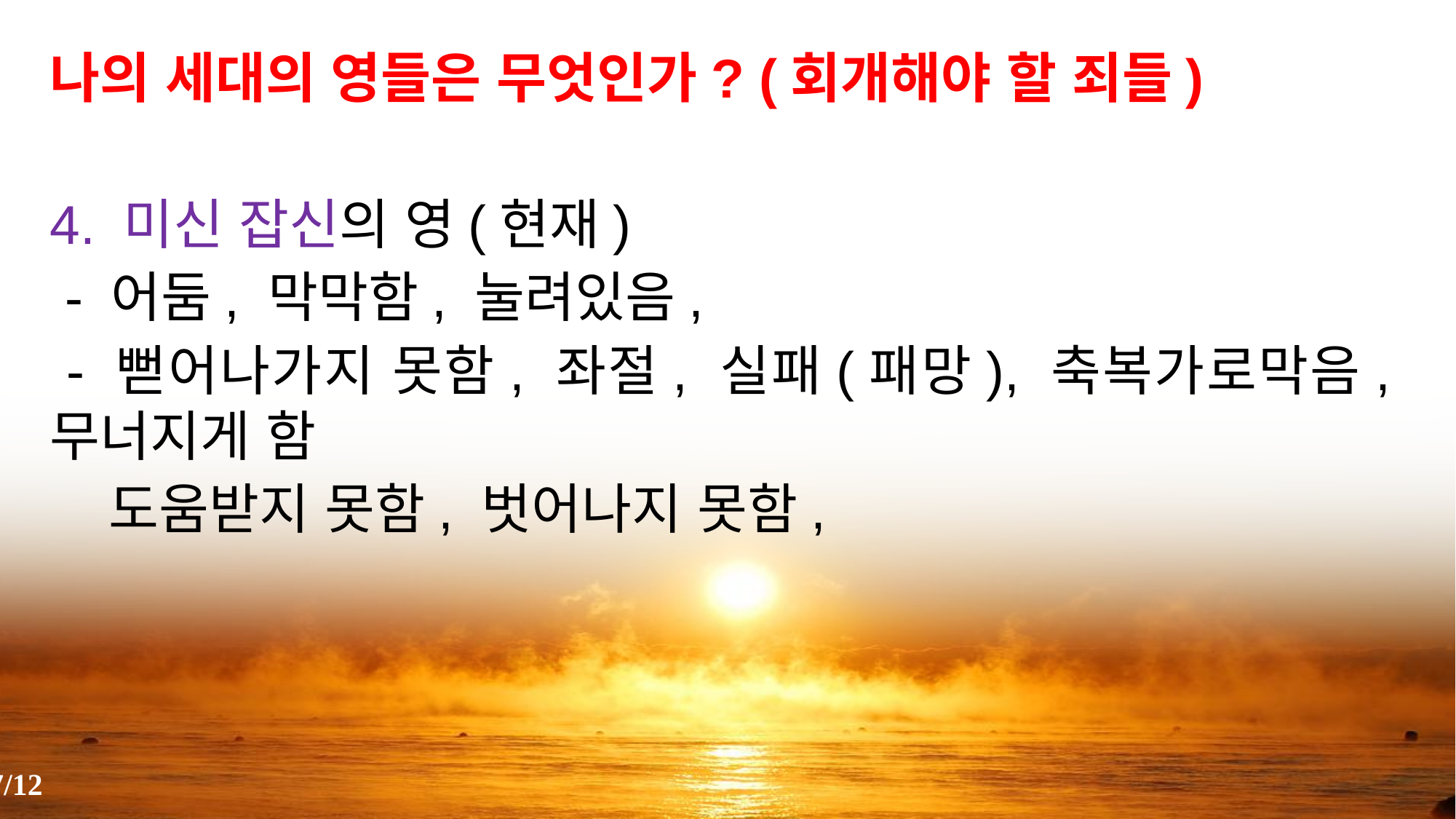

나의 세대의 영들은 무엇인가? (회개해야 할 죄들)

4. 미신 잡신의 영(현재)
 - 어둠, 막막함, 눌려있음,
 - 뻗어나가지 못함, 좌절, 실패(패망), 축복가로막음, 무너지게 함
   도움받지 못함, 벗어나지 못함,